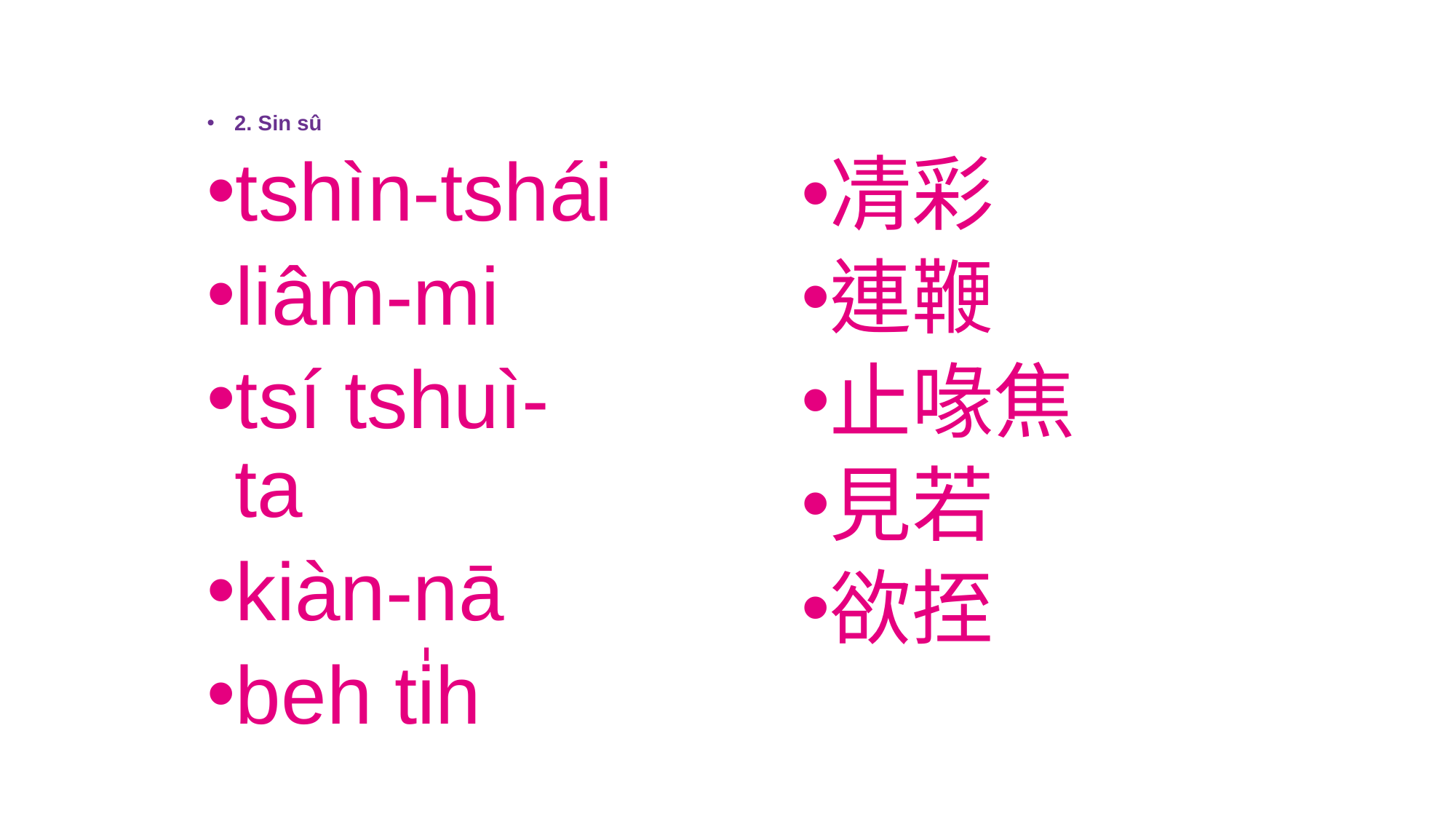

2. Sin sû
tshìn-tshái
liâm-mi
tsí tshuì-ta
kiàn-nā
beh ti̍h

凊彩
連鞭
止喙焦
見若
欲挃